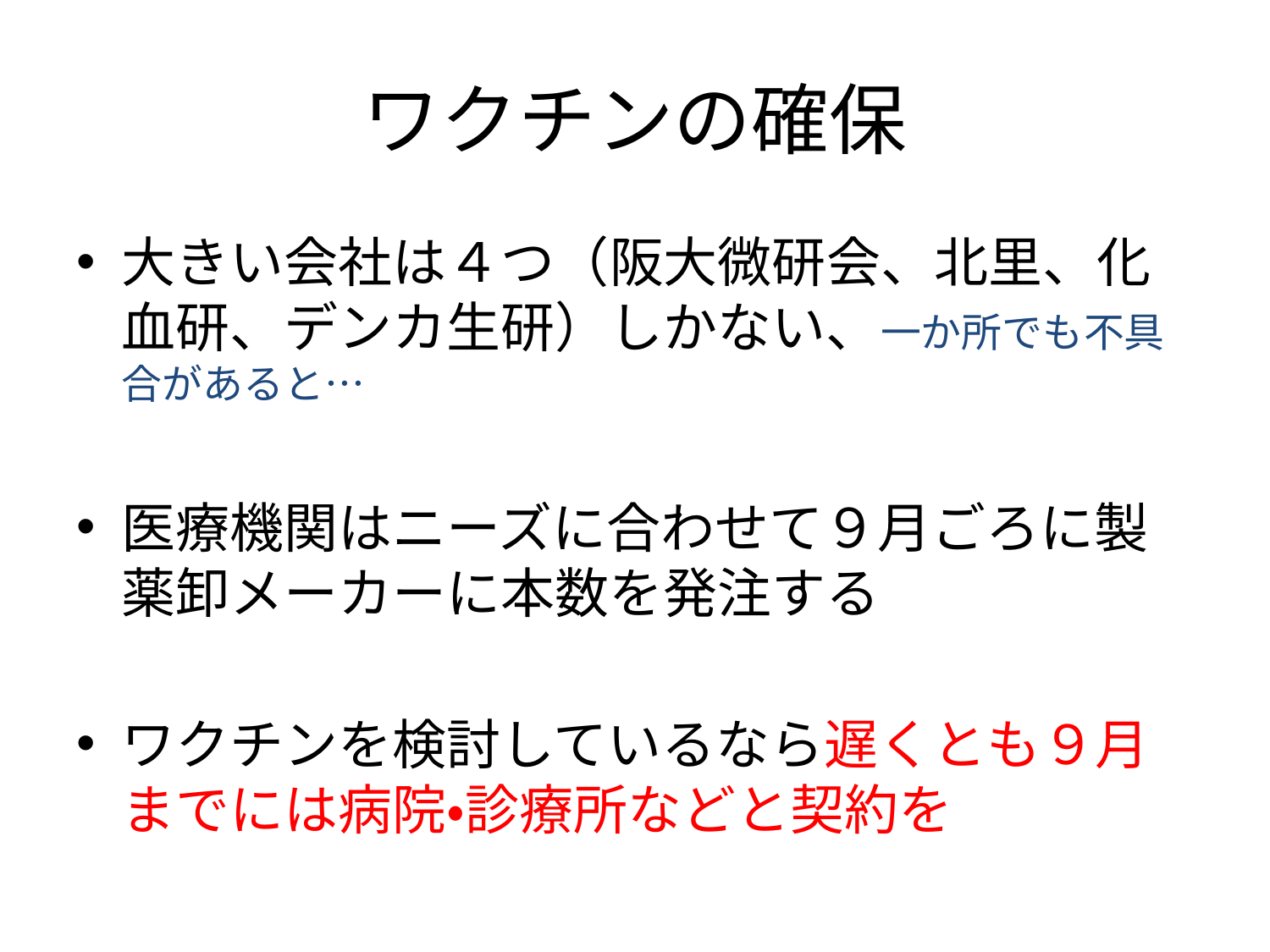

# ワクチンの確保
大きい会社は４つ（阪大微研会、北里、化血研、デンカ生研）しかない、一か所でも不具合があると…

医療機関はニーズに合わせて９月ごろに製薬卸メーカーに本数を発注する

ワクチンを検討しているなら遅くとも９月までには病院・診療所などと契約を